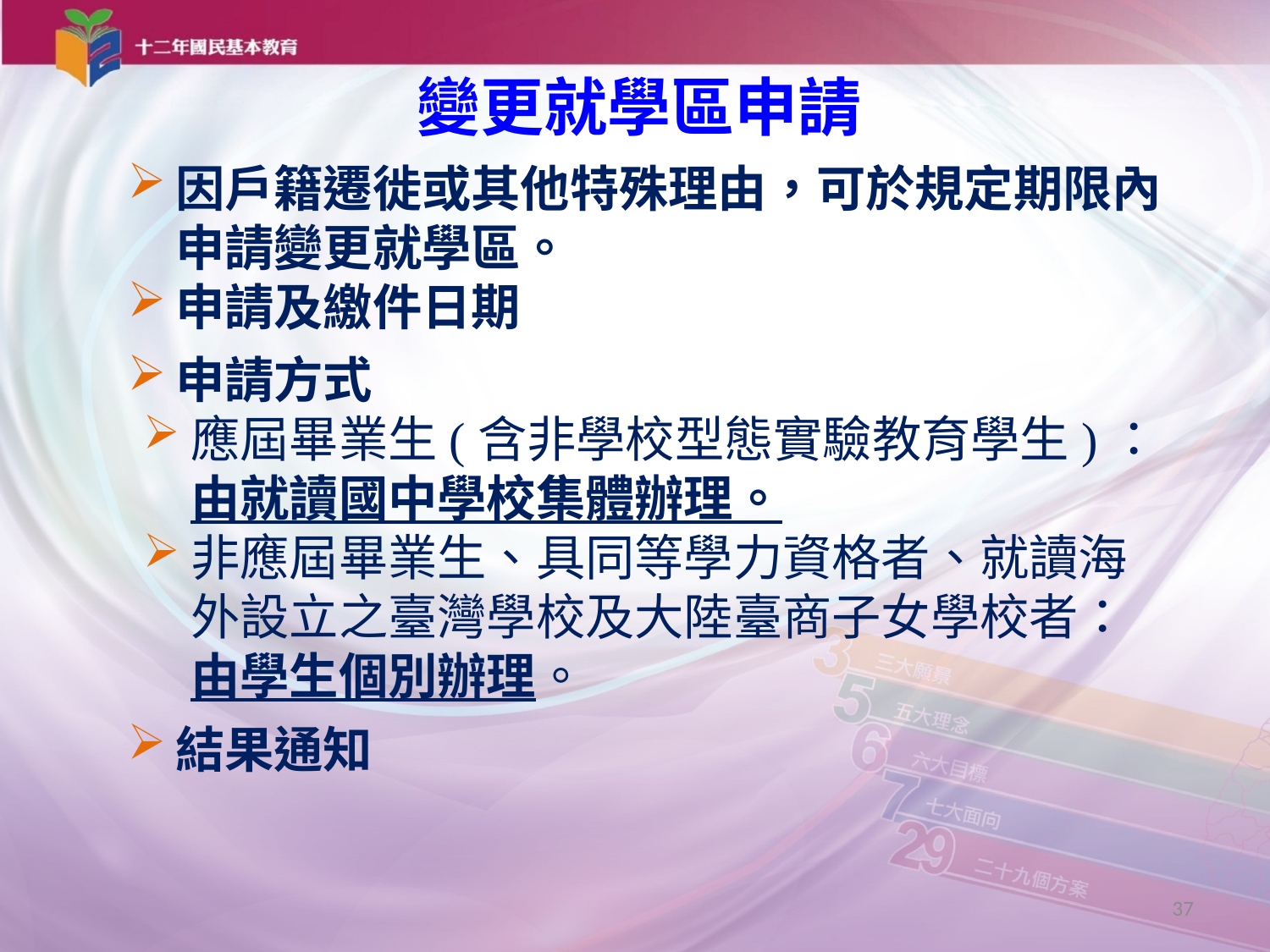

變更就學區申請
因戶籍遷徙或其他特殊理由，可於規定期限內申請變更就學區。
申請及繳件日期
申請方式
應屆畢業生(含非學校型態實驗教育學生)：由就讀國中學校集體辦理。
非應屆畢業生、具同等學力資格者、就讀海外設立之臺灣學校及大陸臺商子女學校者：由學生個別辦理。
結果通知

37